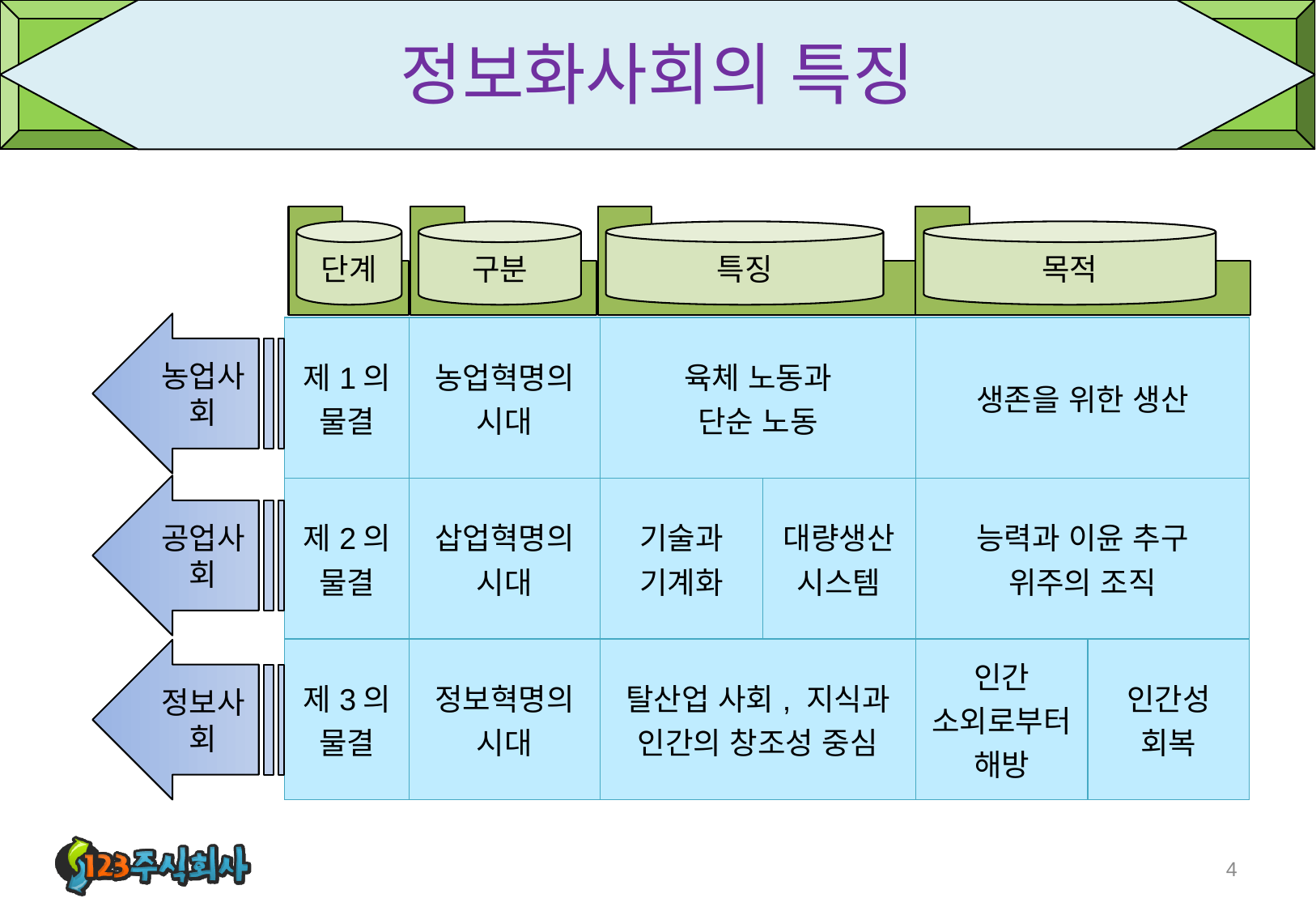

# 정보화사회의 특징

단계
구분
특징
목적
농업사회
| 제1의 물결 | 농업혁명의 시대 | 육체 노동과 단순 노동 |  | 생존을 위한 생산 |  |
| --- | --- | --- | --- | --- | --- |
| 제2의 물결 | 삽업혁명의 시대 | 기술과 기계화 | 대량생산 시스템 | 능력과 이윤 추구 위주의 조직 |  |
| 제3의 물결 | 정보혁명의 시대 | 탈산업 사회, 지식과 인간의 창조성 중심 |  | 인간 소외로부터 해방 | 인간성 회복 |
공업사회
정보사회
4